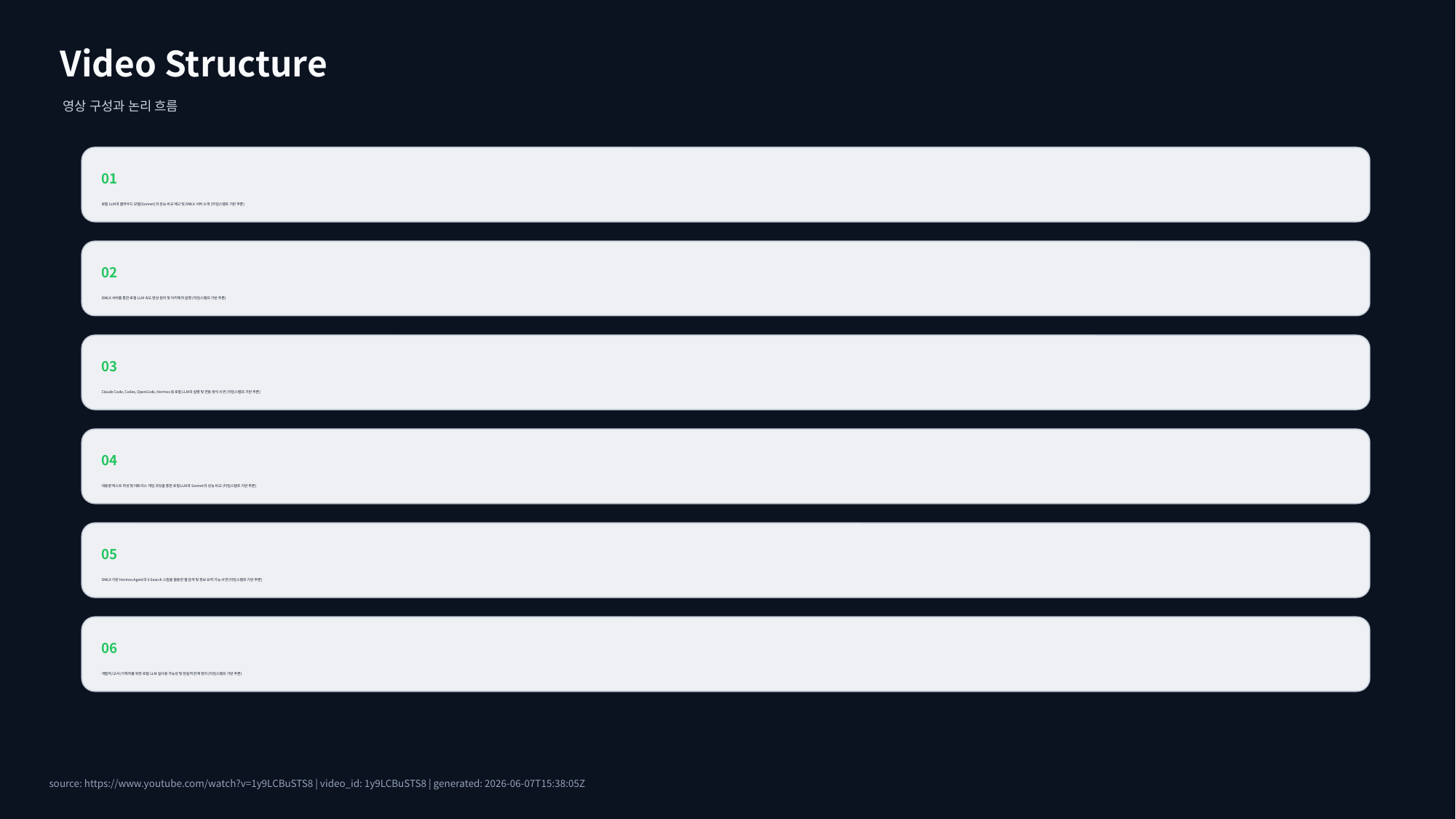

Video Structure
영상 구성과 논리 흐름

01
로컬 LLM과 클라우드 모델(Sonnet)의 성능 비교 예고 및 OMLX 서버 소개 (타임스탬프 기반 추론)

02
OMLX 서버를 통한 로컬 LLM 속도 향상 원리 및 아키텍처 설명 (타임스탬프 기반 추론)

03
Claude Code, Codex, OpenCode, Hermes 등 로컬 LLM의 실행 및 연동 방식 시연 (타임스탬프 기반 추론)

04
대용량 텍스트 작성 및 테트리스 게임 코딩을 통한 로컬 LLM과 Sonnet의 성능 비교 (타임스탬프 기반 추론)

05
OMLX 기반 Hermes Agent의 X Search 스킬을 활용한 웹 검색 및 정보 요약 기능 시연 (타임스탬프 기반 추론)

06
개발자/교사/기획자를 위한 로컬 LLM 실사용 가능성 및 현실적 한계 정리 (타임스탬프 기반 추론)
source: https://www.youtube.com/watch?v=1y9LCBuSTS8 | video_id: 1y9LCBuSTS8 | generated: 2026-06-07T15:38:05Z